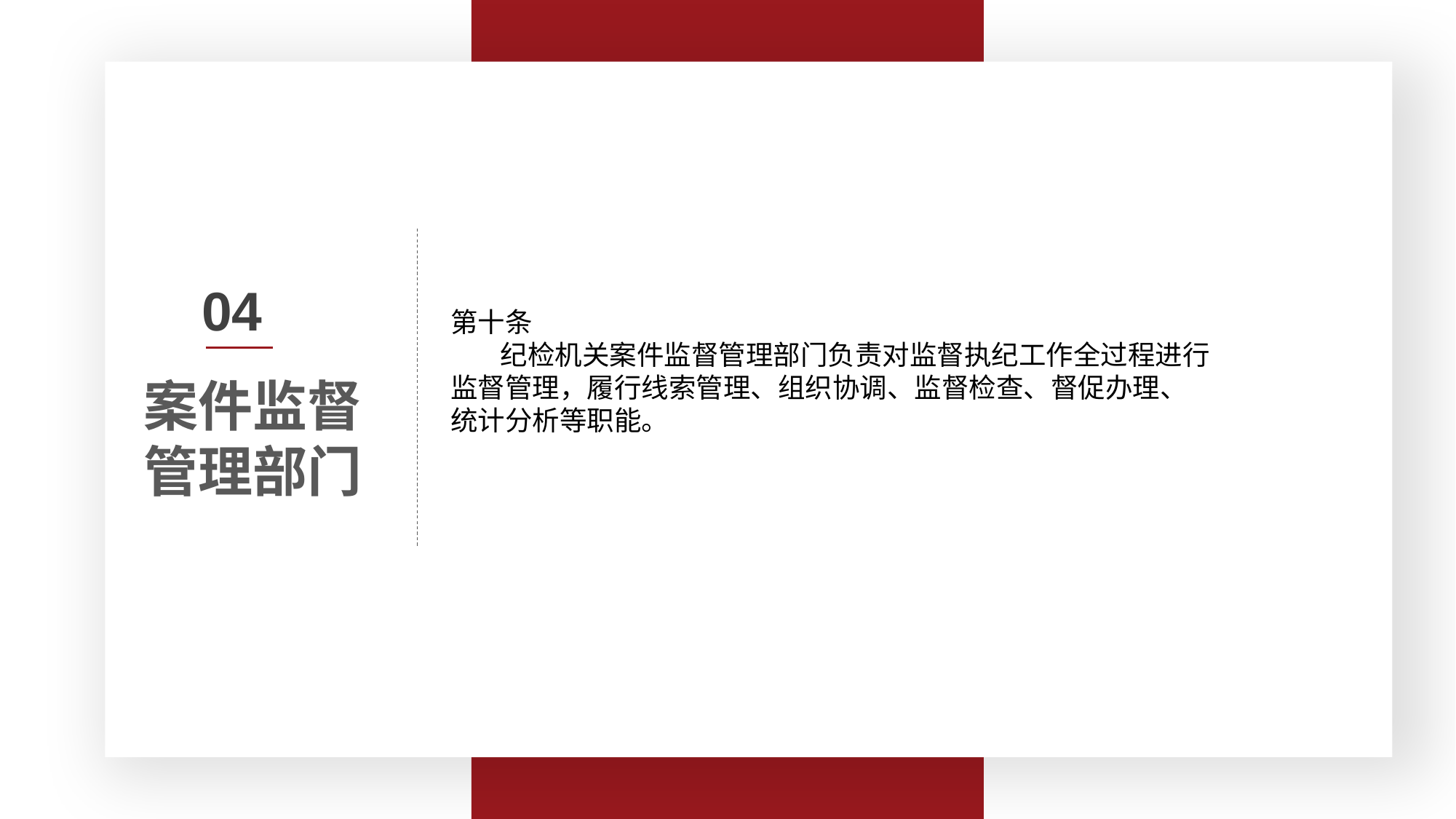

第三条 监督执纪工作应当遵循以下原则：
　　（一）坚持以习近平同志为核心的党中央集中统一领导，牢固树立政治意识、大局意识、核心意识、看齐意识，体现监督执纪的政治性，严守政治纪律和政治规矩；
　　（二）坚持纪律检查工作双重领导体制，监督执纪工作以上级纪委领导为主，线索处置、立案审查在向同级党委报告的同时必须向上级纪委报告；
　　（三）坚持以事实为依据，以党规党纪为准绳，把握政策、宽严相济，惩前毖后、治病救人；
　　（四）坚持信任不能代替监督，严格工作程序、有效管控风险点，强化对监督执纪各环节的监督制约。
案件监督
管理部门

04
第十条
       纪检机关案件监督管理部门负责对监督执纪工作全过程进行监督管理，履行线索管理、组织协调、监督检查、督促办理、统计分析等职能。